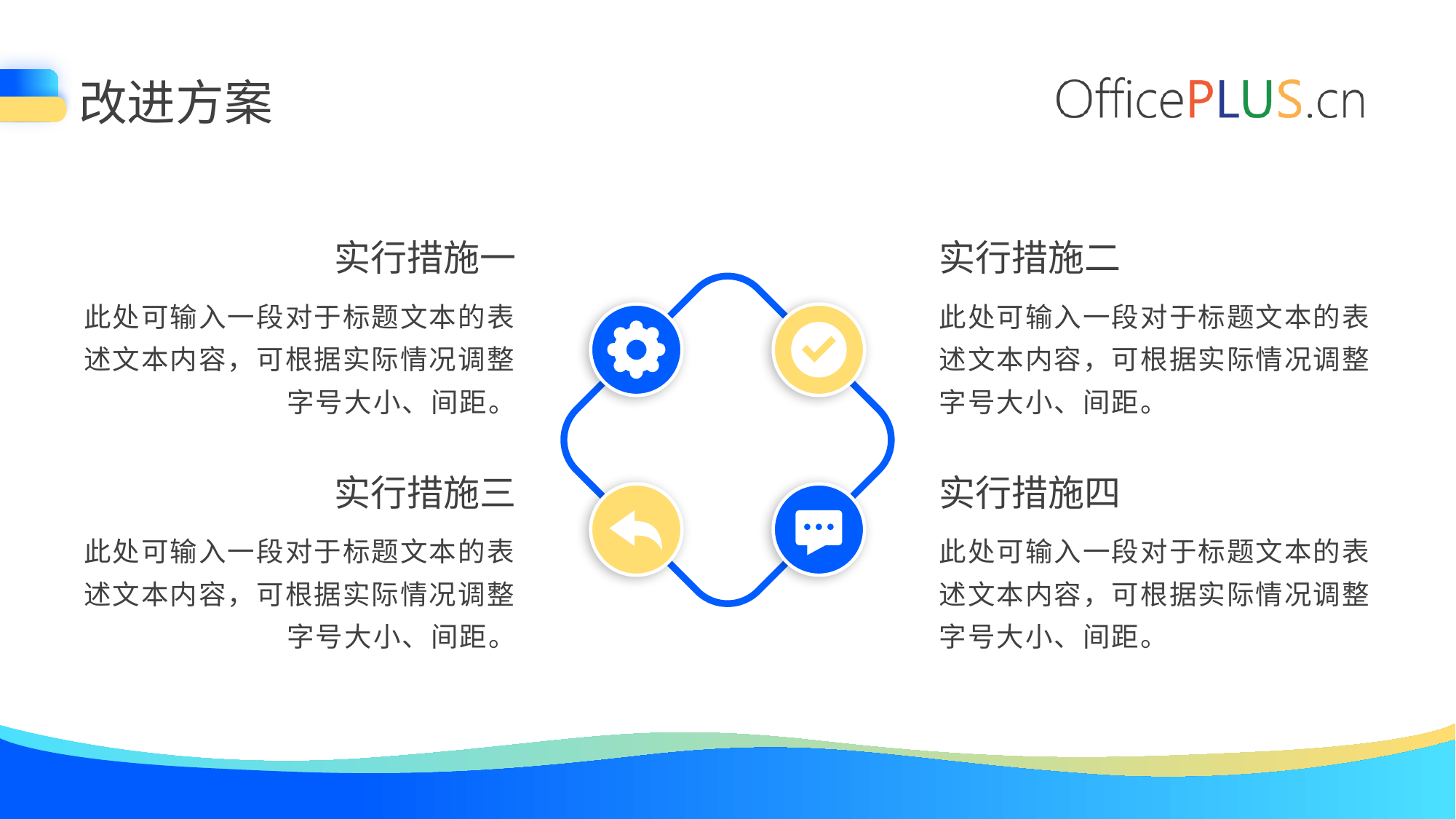

改进方案
实行措施一
实行措施二
此处可输入一段对于标题文本的表述文本内容，可根据实际情况调整字号大小、间距。

此处可输入一段对于标题文本的表述文本内容，可根据实际情况调整字号大小、间距。

实行措施三
实行措施四

此处可输入一段对于标题文本的表述文本内容，可根据实际情况调整字号大小、间距。

此处可输入一段对于标题文本的表述文本内容，可根据实际情况调整字号大小、间距。